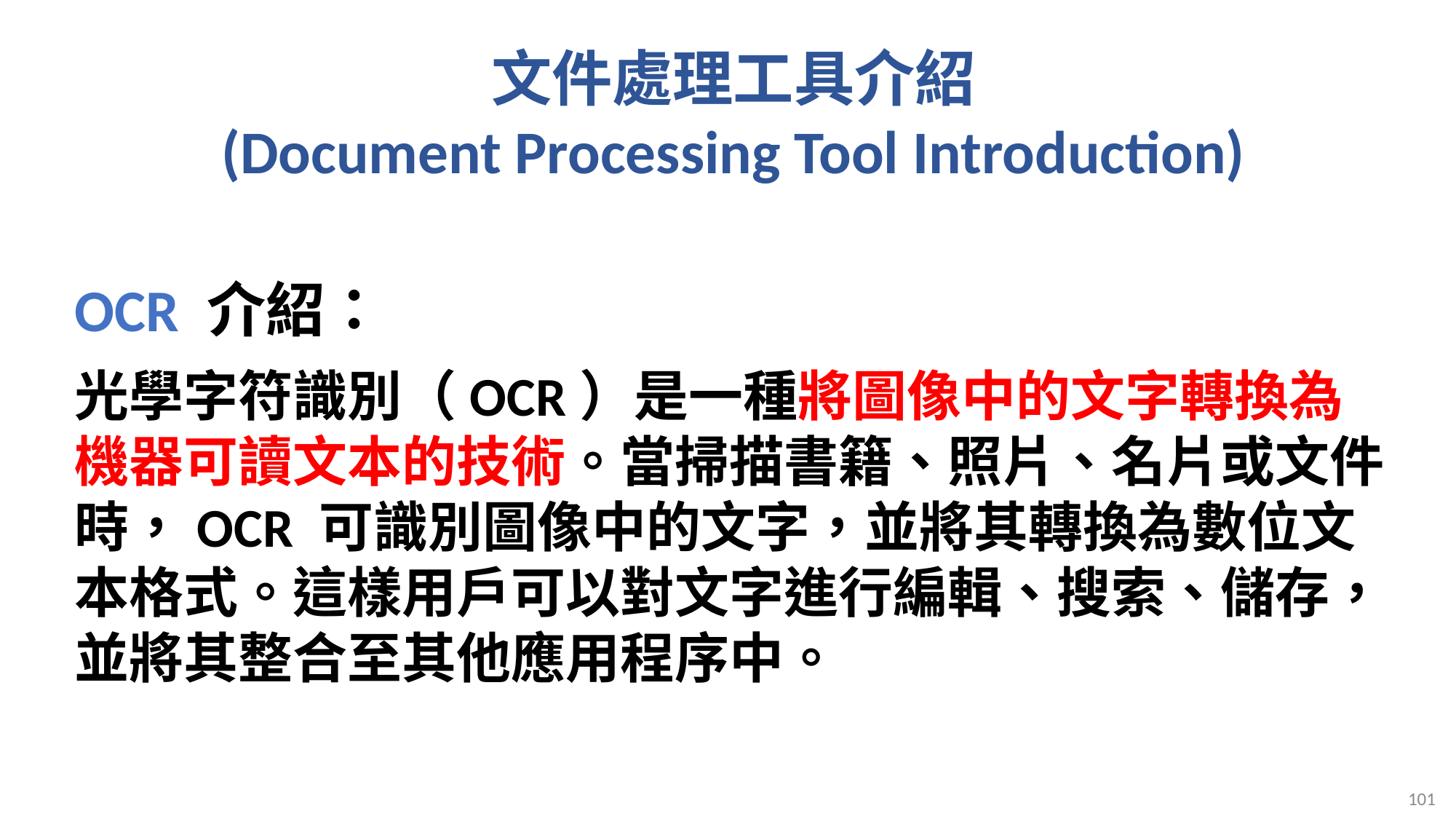

# 文件處理工具介紹 (Document Processing Tool Introduction)
OCR 介紹：
光學字符識別（OCR）是一種將圖像中的文字轉換為機器可讀文本的技術。當掃描書籍、照片、名片或文件時，OCR 可識別圖像中的文字，並將其轉換為數位文本格式。這樣用戶可以對文字進行編輯、搜索、儲存，並將其整合至其他應用程序中。
101